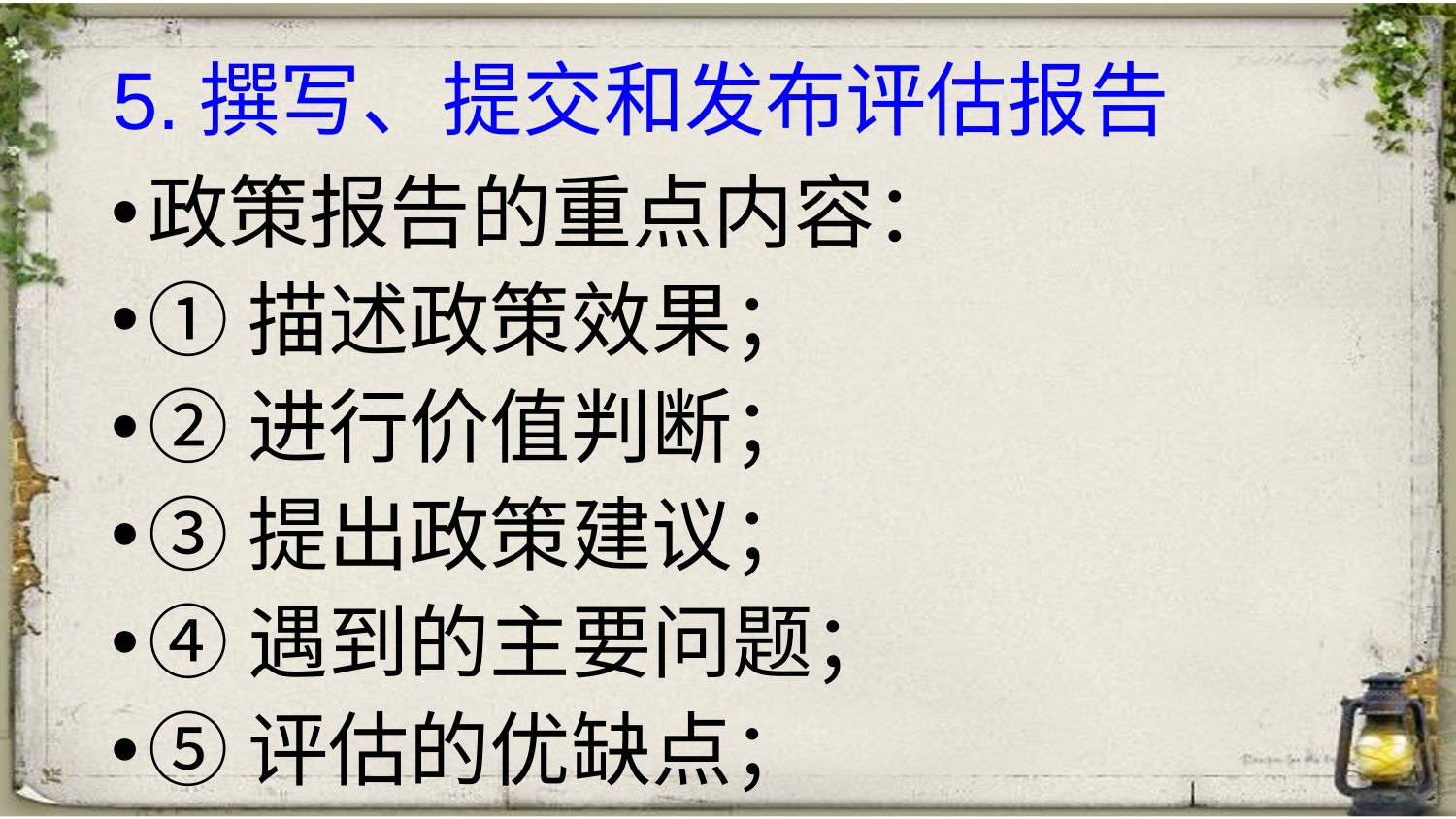

# 5.撰写、提交和发布评估报告
政策报告的重点内容：
①描述政策效果；
②进行价值判断；
③提出政策建议；
④遇到的主要问题；
⑤评估的优缺点；